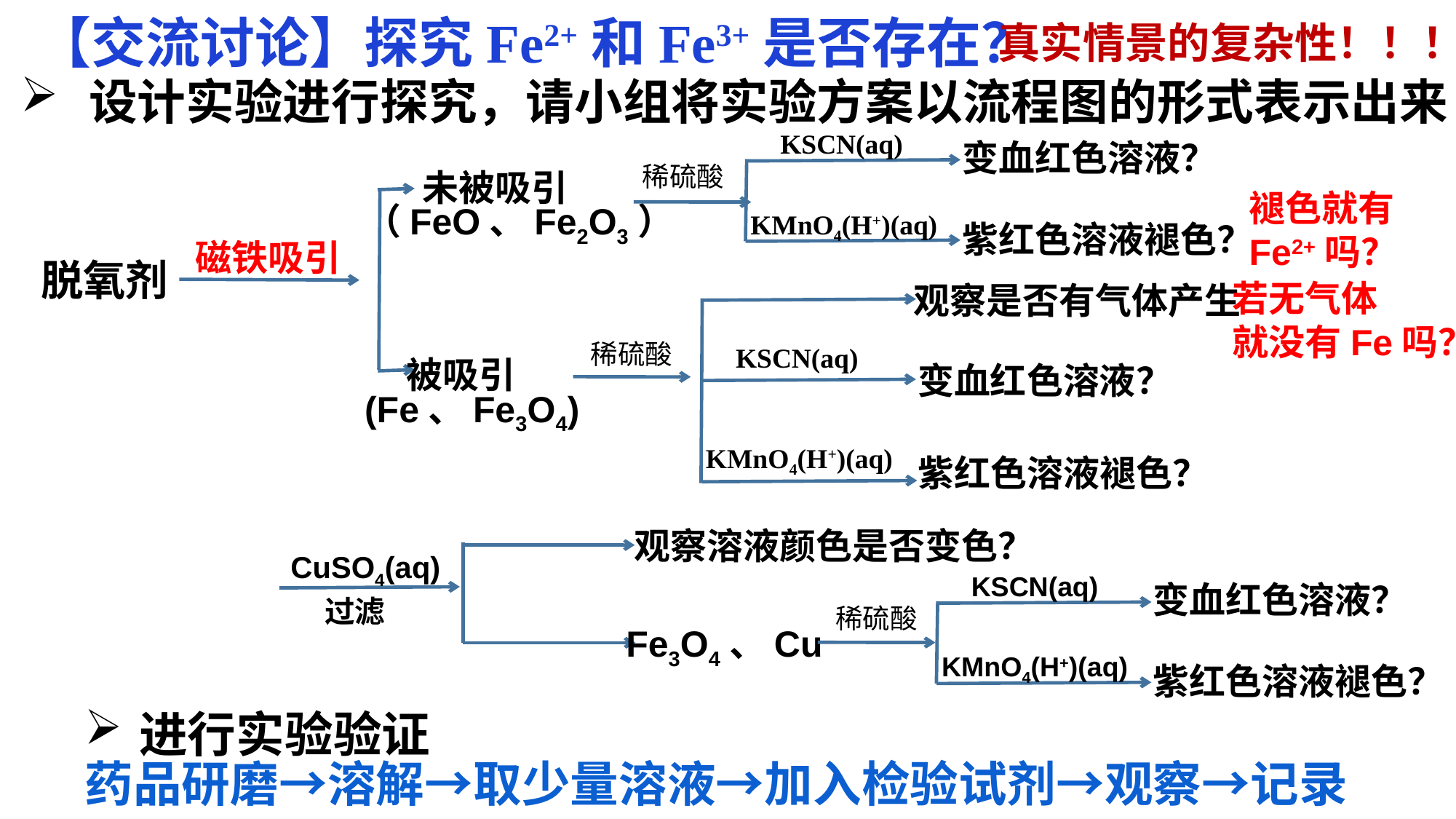

【交流讨论】探究Fe2+和Fe3+是否存在？

真实情景的复杂性！！！
设计实验进行探究，请小组将实验方案以流程图的形式表示出来
KSCN(aq)
KMnO4(H+)(aq)
变血红色溶液？
紫红色溶液褪色？
稀硫酸
      未被吸引
（FeO、Fe2O3）

    被吸引
(Fe、Fe3O4)
褪色就有
Fe2+吗？
磁铁吸引
脱氧剂
若无气体
就没有Fe吗？
观察是否有气体产生
KSCN(aq)
KMnO4(H+)(aq)
变血红色溶液？
紫红色溶液褪色？
稀硫酸
观察溶液颜色是否变色？
CuSO4(aq)
过滤
Fe3O4、Cu
KSCN(aq)
KMnO4(H+)(aq)
变血红色溶液？
紫红色溶液褪色？
稀硫酸
进行实验验证
药品研磨→溶解→取少量溶液→加入检验试剂→观察→记录